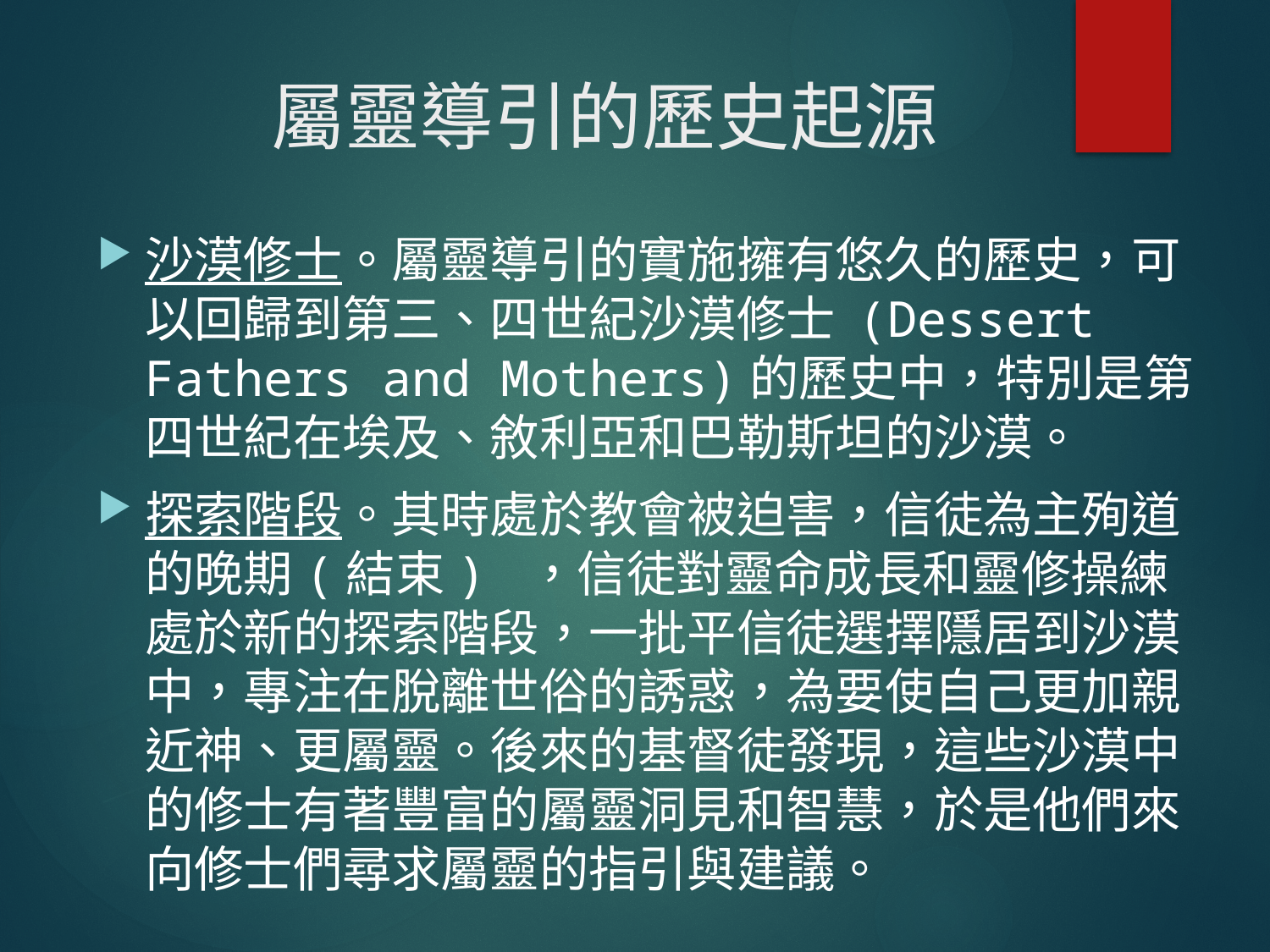

# 屬靈導引的歷史起源
沙漠修士。屬靈導引的實施擁有悠久的歷史，可以回歸到第三、四世紀沙漠修士 (Dessert Fathers and Mothers)的歷史中，特別是第四世紀在埃及、敘利亞和巴勒斯坦的沙漠。
探索階段。其時處於教會被迫害，信徒為主殉道的晚期(結束) ，信徒對靈命成長和靈修操練處於新的探索階段，一批平信徒選擇隱居到沙漠中，專注在脫離世俗的誘惑，為要使自己更加親近神、更屬靈。後來的基督徒發現，這些沙漠中的修士有著豐富的屬靈洞見和智慧，於是他們來向修士們尋求屬靈的指引與建議。